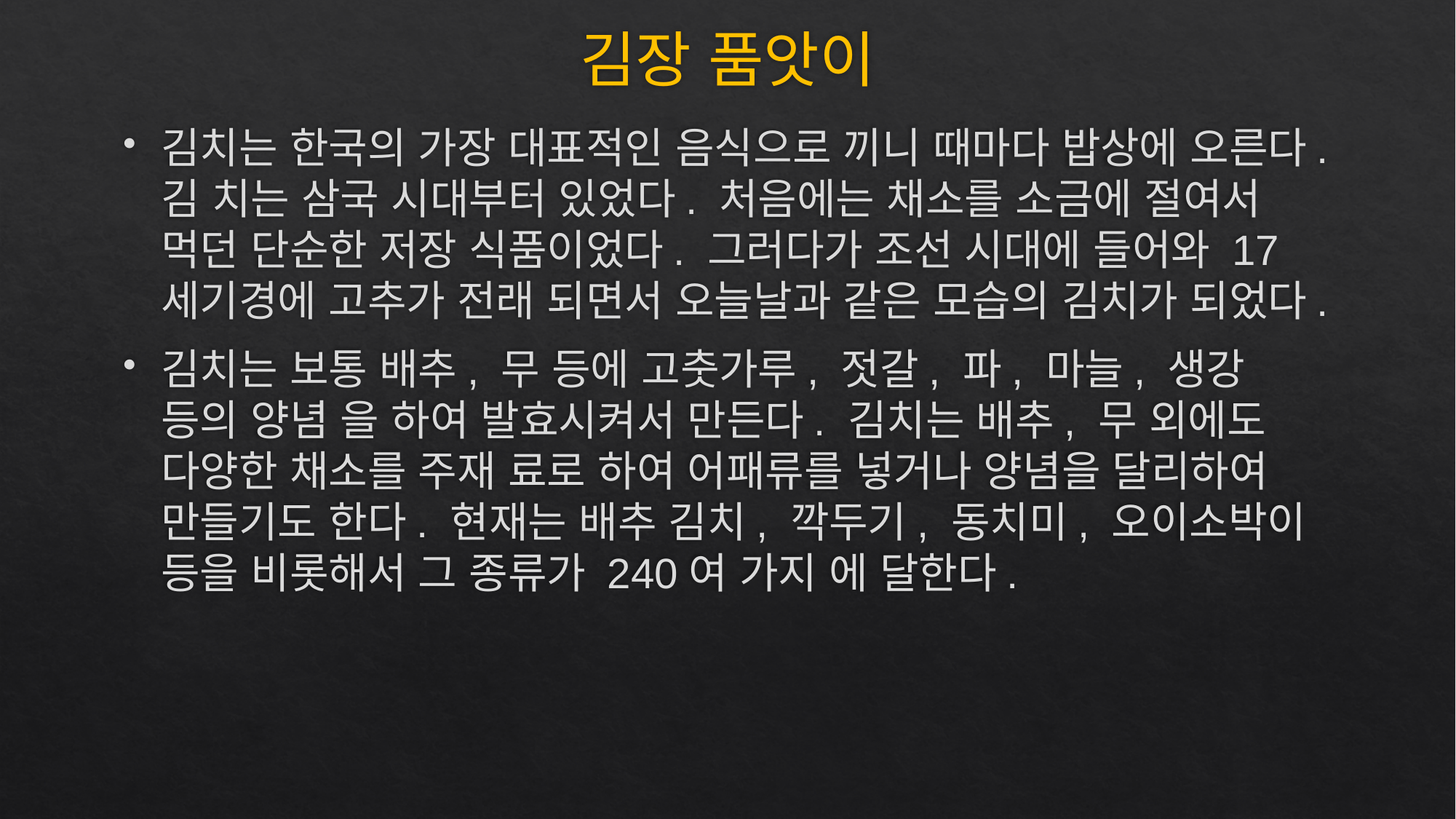

# 김장 품앗이
김치는 한국의 가장 대표적인 음식으로 끼니 때마다 밥상에 오른다. 김 치는 삼국 시대부터 있었다. 처음에는 채소를 소금에 절여서 먹던 단순한 저장 식품이었다. 그러다가 조선 시대에 들어와 17세기경에 고추가 전래 되면서 오늘날과 같은 모습의 김치가 되었다.
김치는 보통 배추, 무 등에 고춧가루, 젓갈, 파, 마늘, 생강 등의 양념 을 하여 발효시켜서 만든다. 김치는 배추, 무 외에도 다양한 채소를 주재 료로 하여 어패류를 넣거나 양념을 달리하여 만들기도 한다. 현재는 배추 김치, 깍두기, 동치미, 오이소박이 등을 비롯해서 그 종류가 240여 가지 에 달한다.